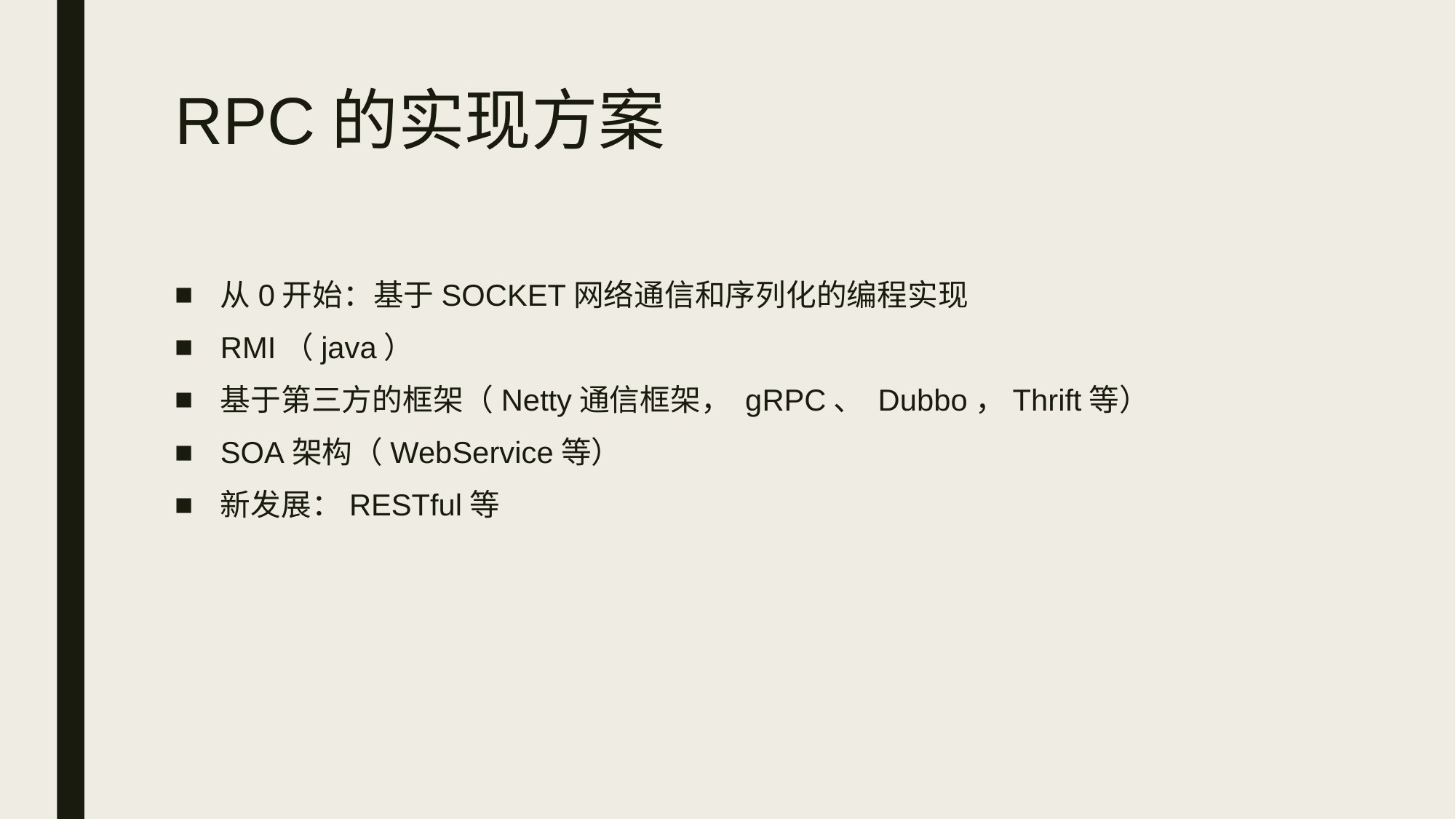

# RPC的实现方案
从0开始：基于SOCKET网络通信和序列化的编程实现
RMI（java）
基于第三方的框架（Netty通信框架， gRPC、 Dubbo，Thrift等）
SOA架构（WebService等）
新发展：RESTful等